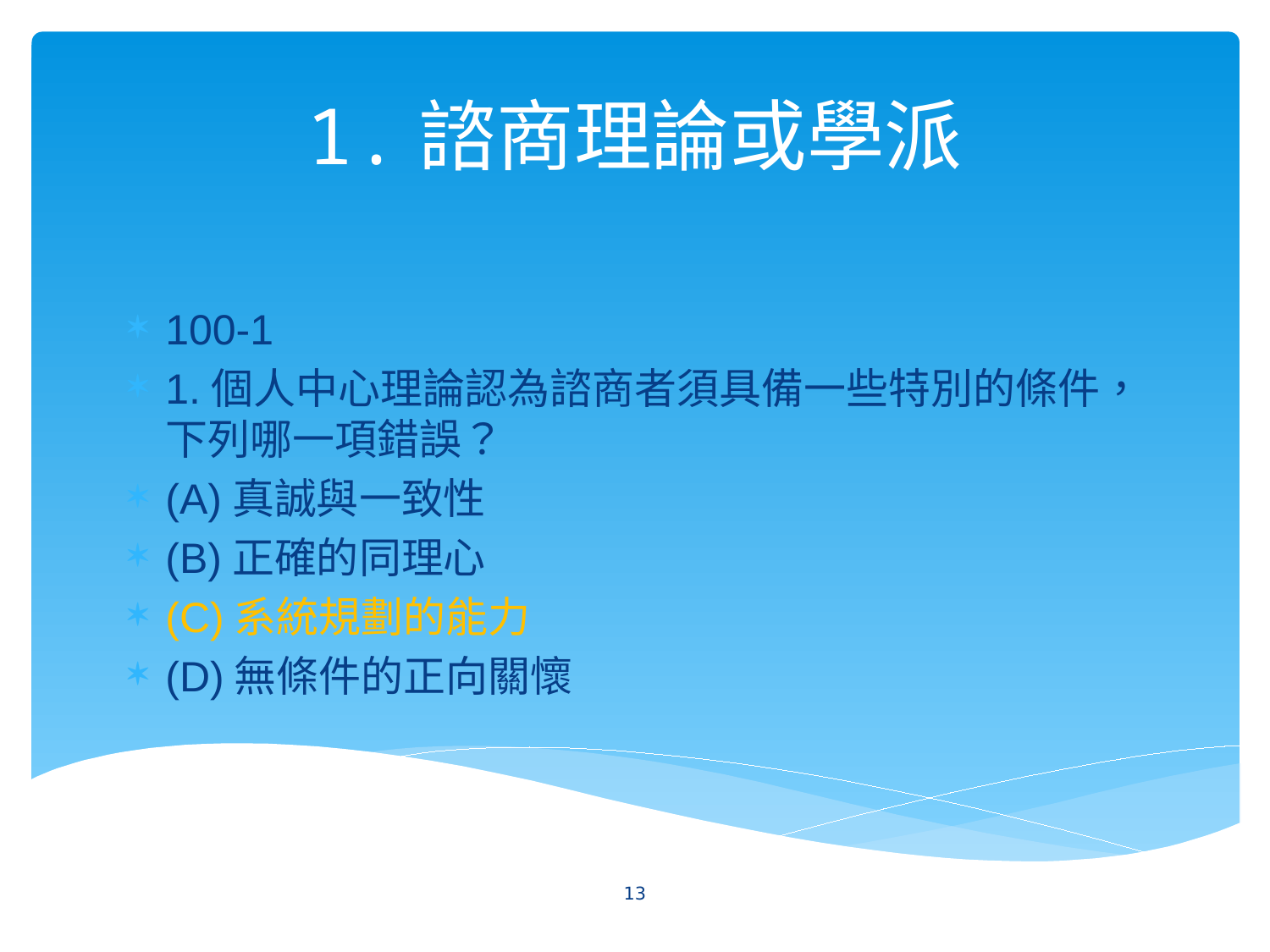

1.諮商理論或學派
100-1
1.個人中心理論認為諮商者須具備一些特別的條件，下列哪一項錯誤？
(A)真誠與一致性
(B)正確的同理心
(C)系統規劃的能力
(D)無條件的正向關懷

13